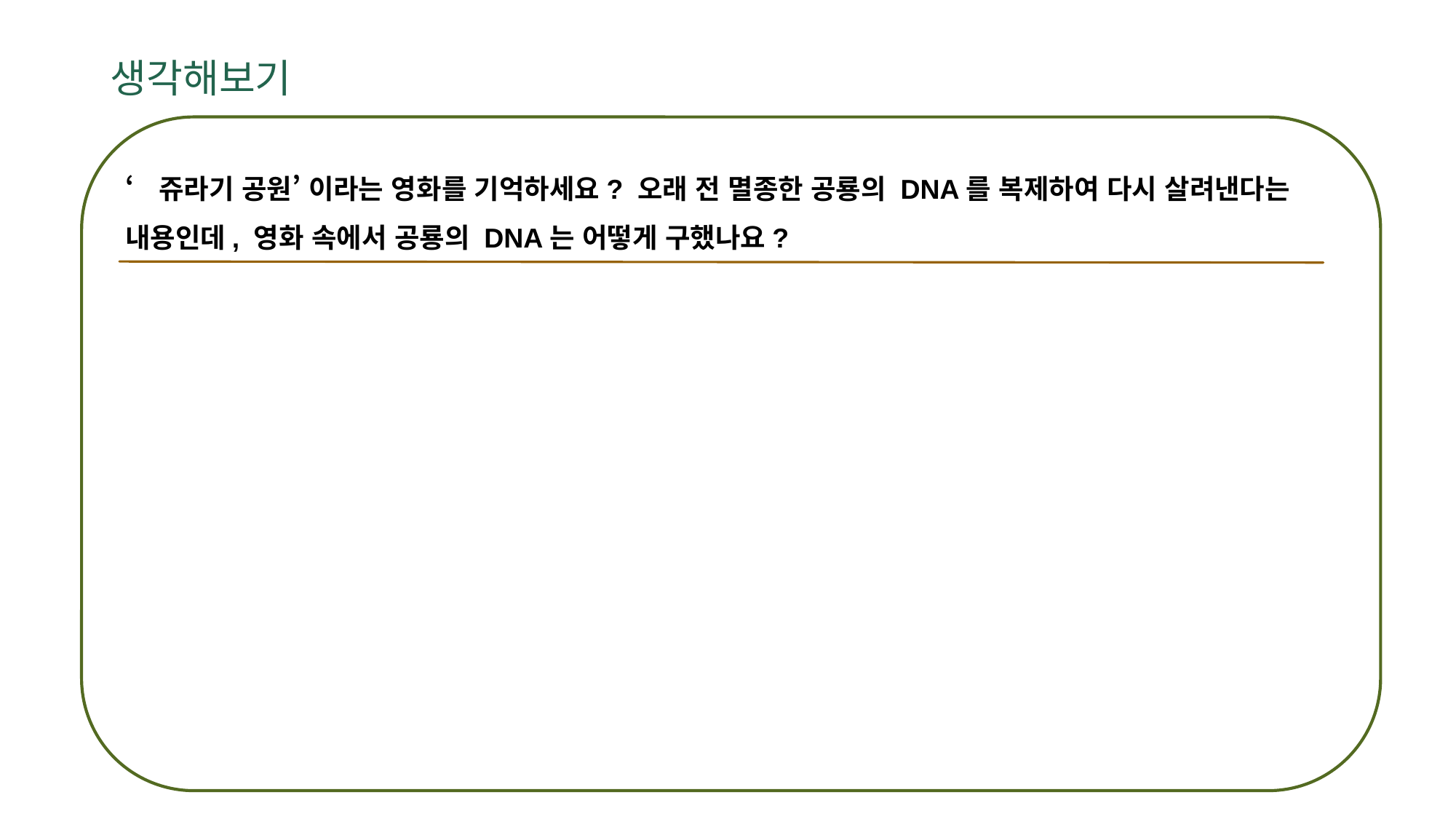

생각해보기
‘쥬라기 공원’ 이라는 영화를 기억하세요? 오래 전 멸종한 공룡의 DNA를 복제하여 다시 살려낸다는 내용인데, 영화 속에서 공룡의 DNA는 어떻게 구했나요?